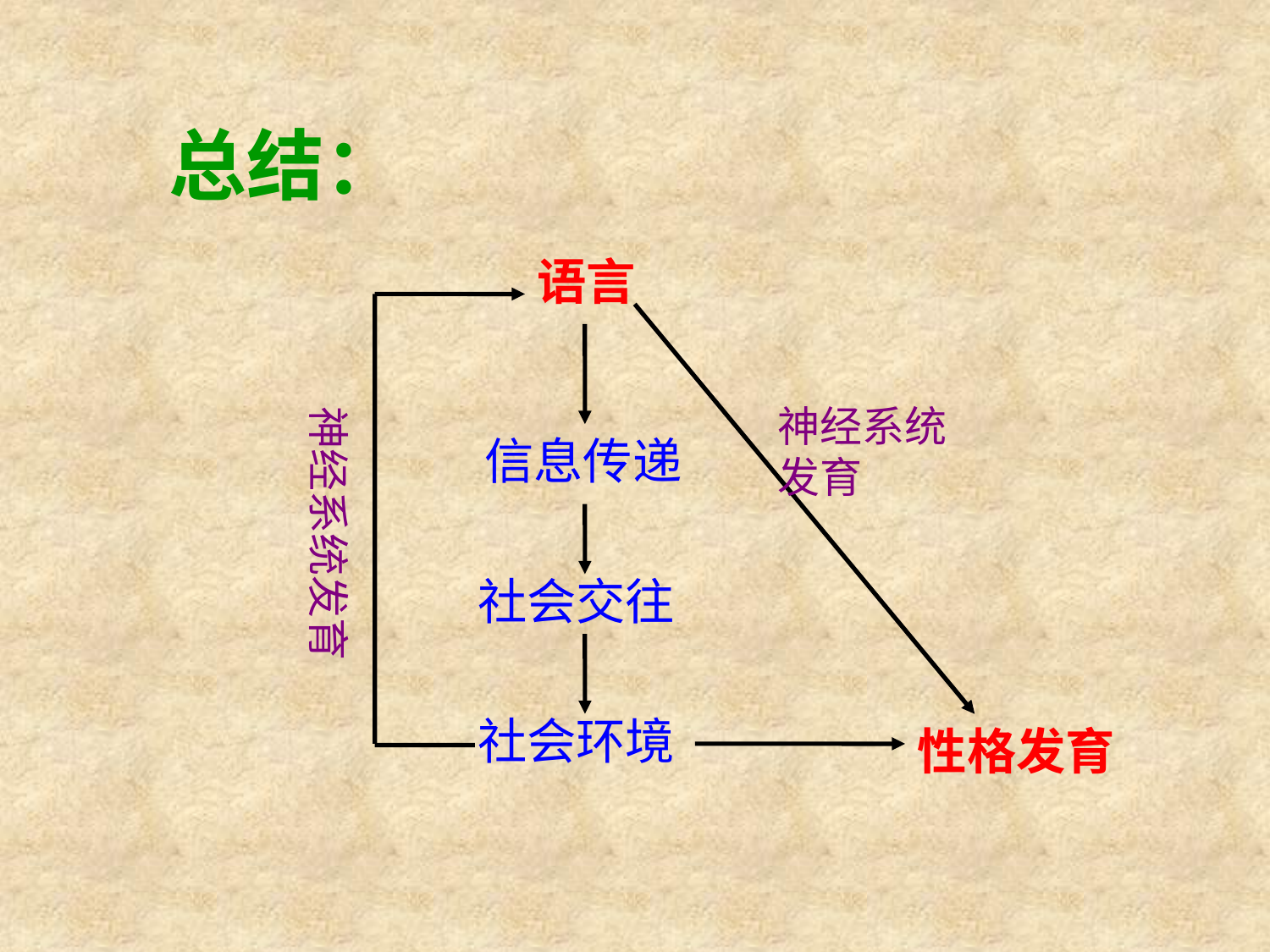

总结：
语言

神经系统发育
神经系统发育
信息传递

社会交往

社会环境
性格发育